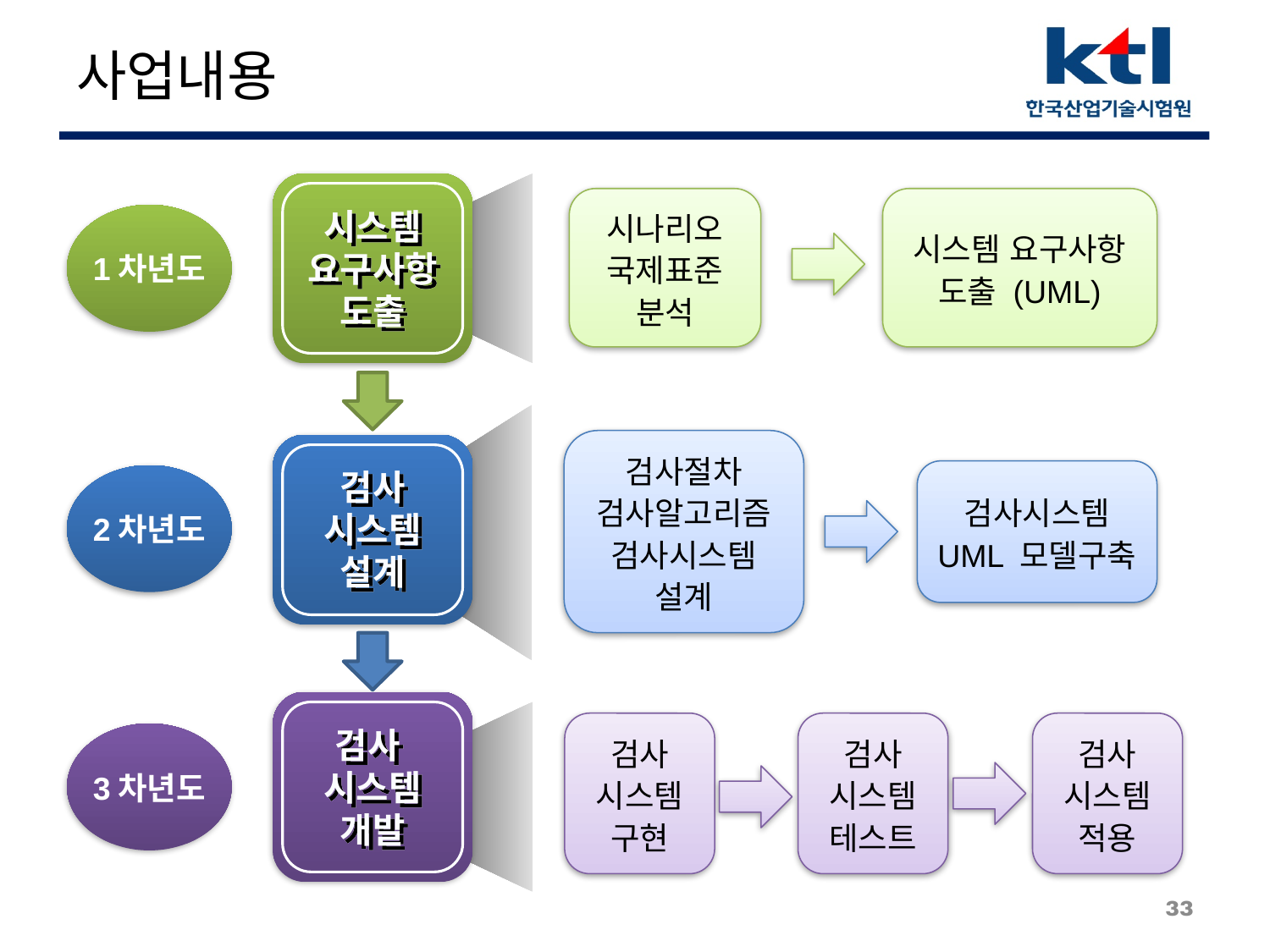

# 사업내용

시나리오
국제표준
분석
시스템 요구사항
도출 (UML)
시스템
요구사항
도출
1차년도

검사절차
검사알고리즘
검사시스템
설계

검사
시스템
설계
검사시스템
UML 모델구축
2차년도

검사
시스템
개발
검사
시스템
구현
검사
시스템
테스트
검사
시스템
적용
3차년도

33